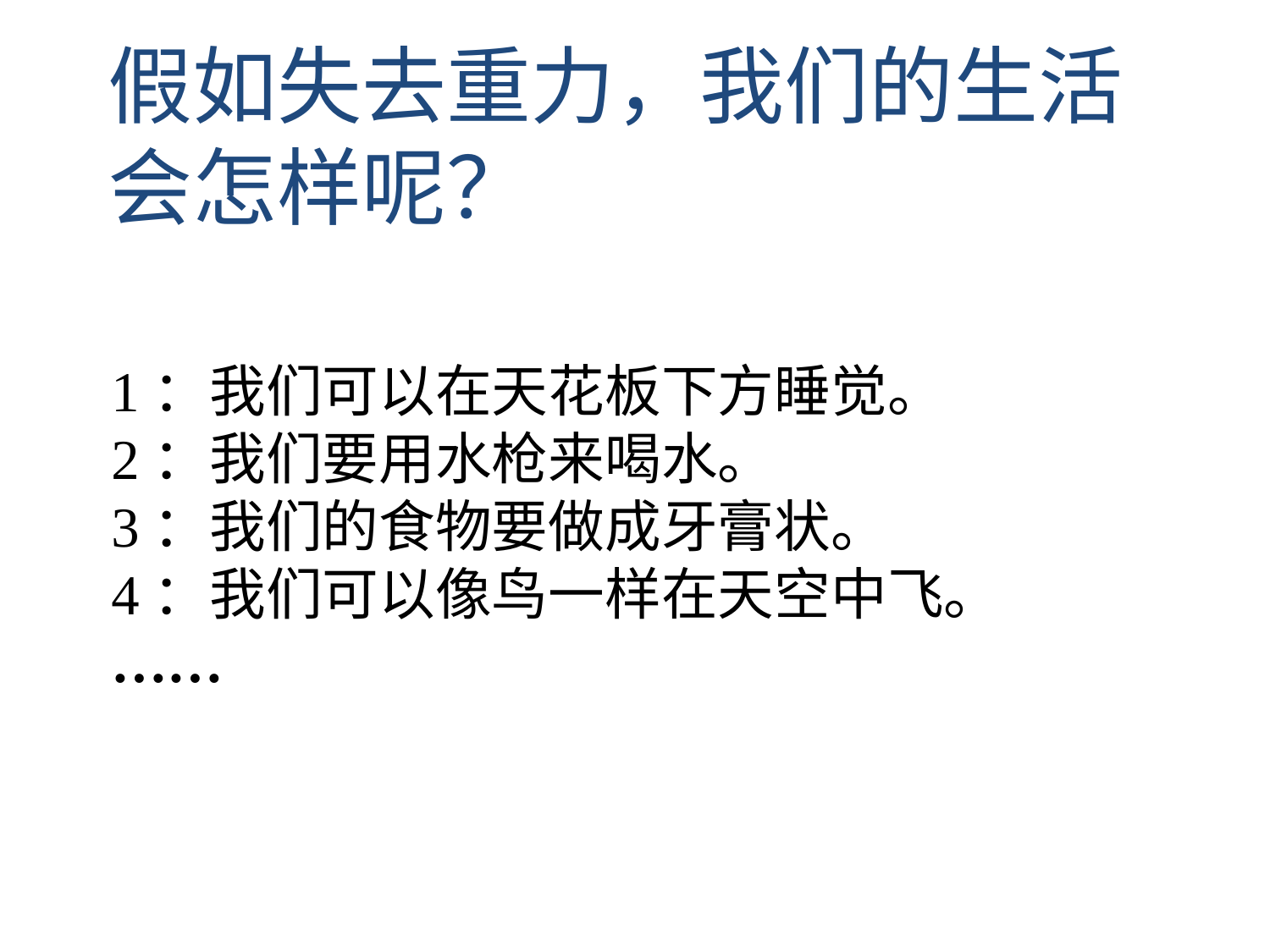

假如失去重力，我们的生活会怎样呢？

1：我们可以在天花板下方睡觉。
2：我们要用水枪来喝水。
3：我们的食物要做成牙膏状。
4：我们可以像鸟一样在天空中飞。
……